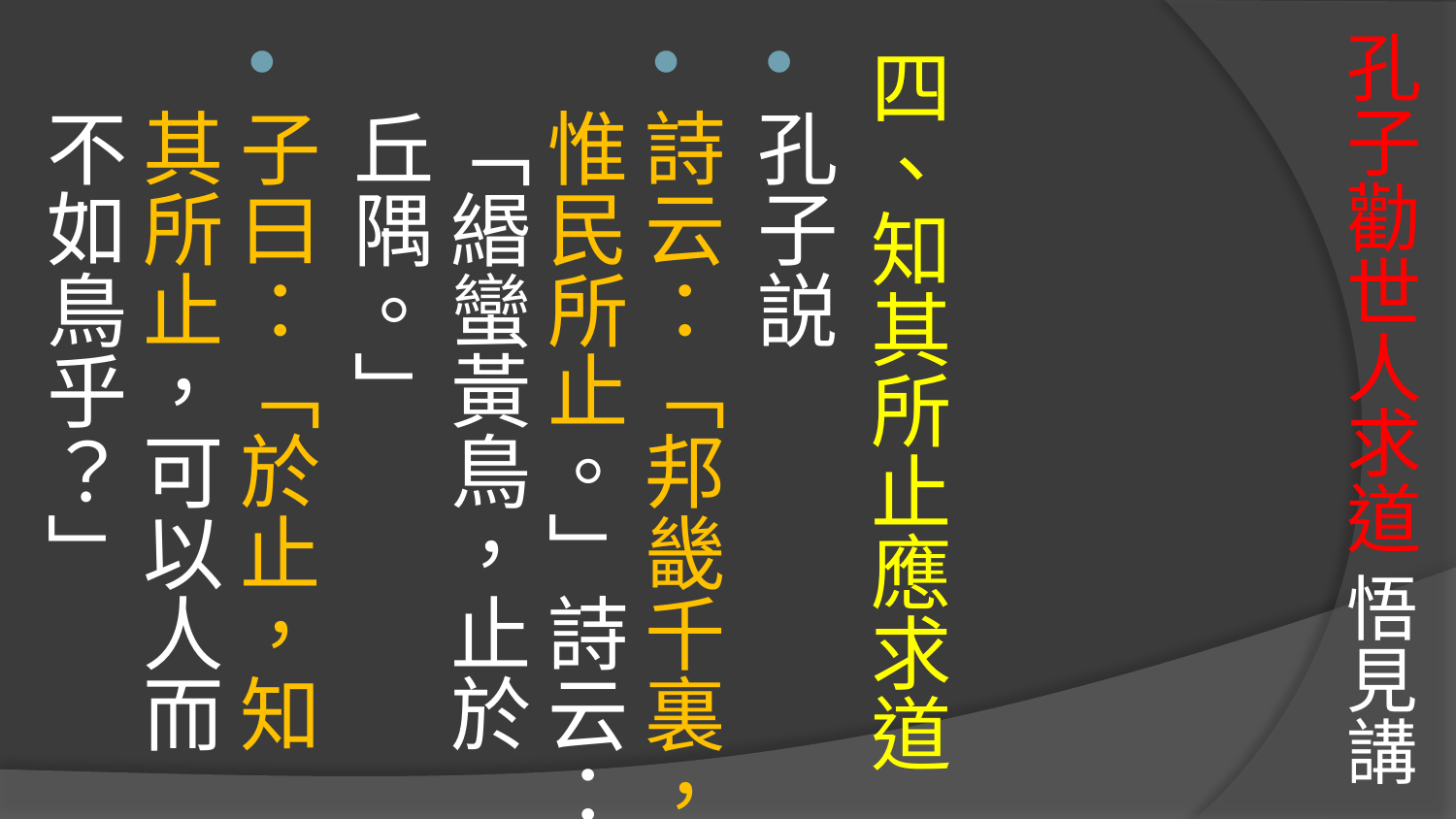

# 孔子勸世人求道 悟見講
四、知其所止應求道
孔子説
詩云：「邦畿千裏，惟民所止。」詩云：「緡蠻黃鳥，止於丘隅。」
子曰：「於止，知其所止，可以人而不如鳥乎？」